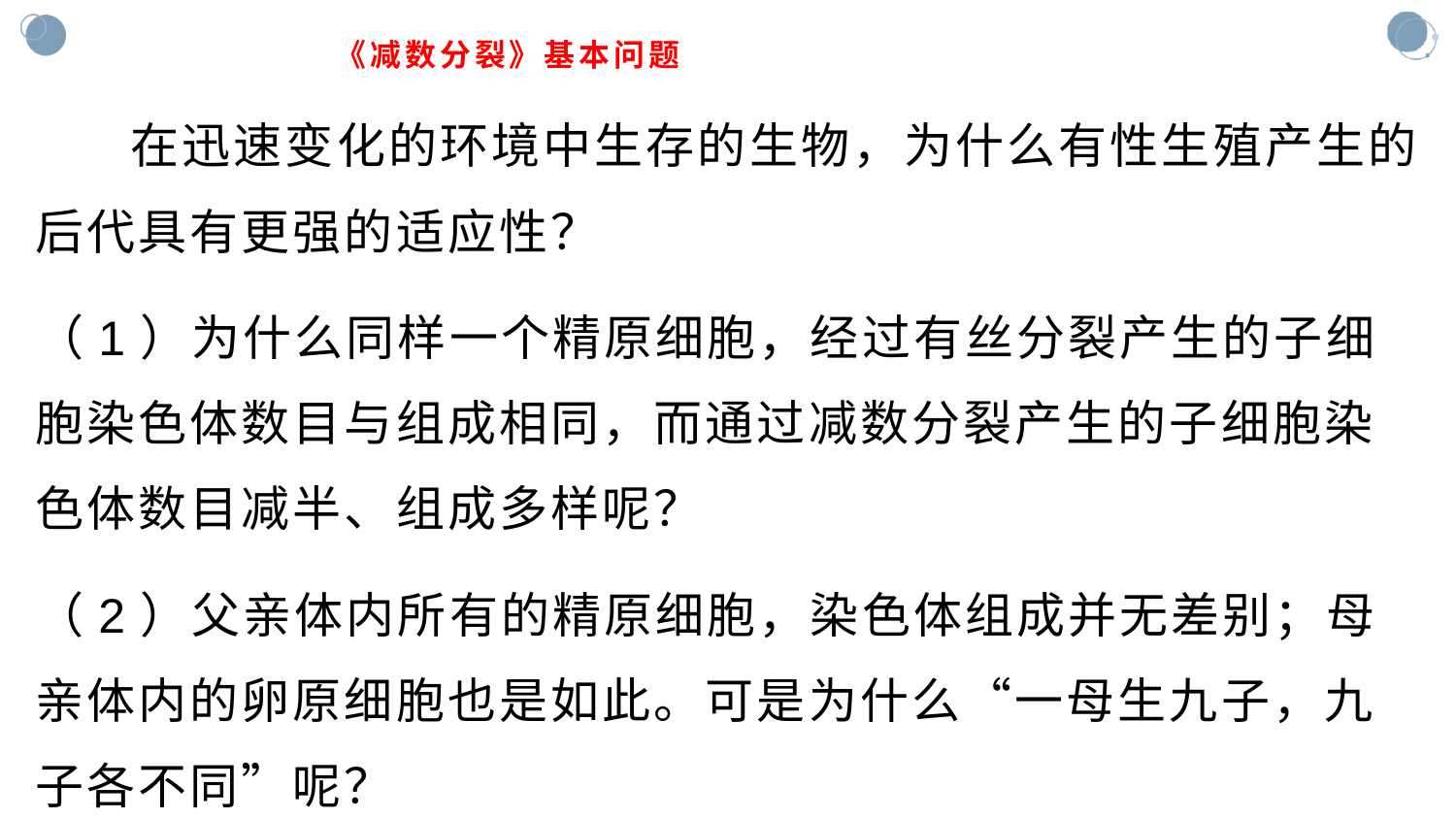

# 《减数分裂》基本问题
      在迅速变化的环境中生存的生物，为什么有性生殖产生的后代具有更强的适应性？
（1）为什么同样一个精原细胞，经过有丝分裂产生的子细胞染色体数目与组成相同，而通过减数分裂产生的子细胞染色体数目减半、组成多样呢？
（2）父亲体内所有的精原细胞，染色体组成并无差别；母亲体内的卵原细胞也是如此。可是为什么“一母生九子，九子各不同”呢？